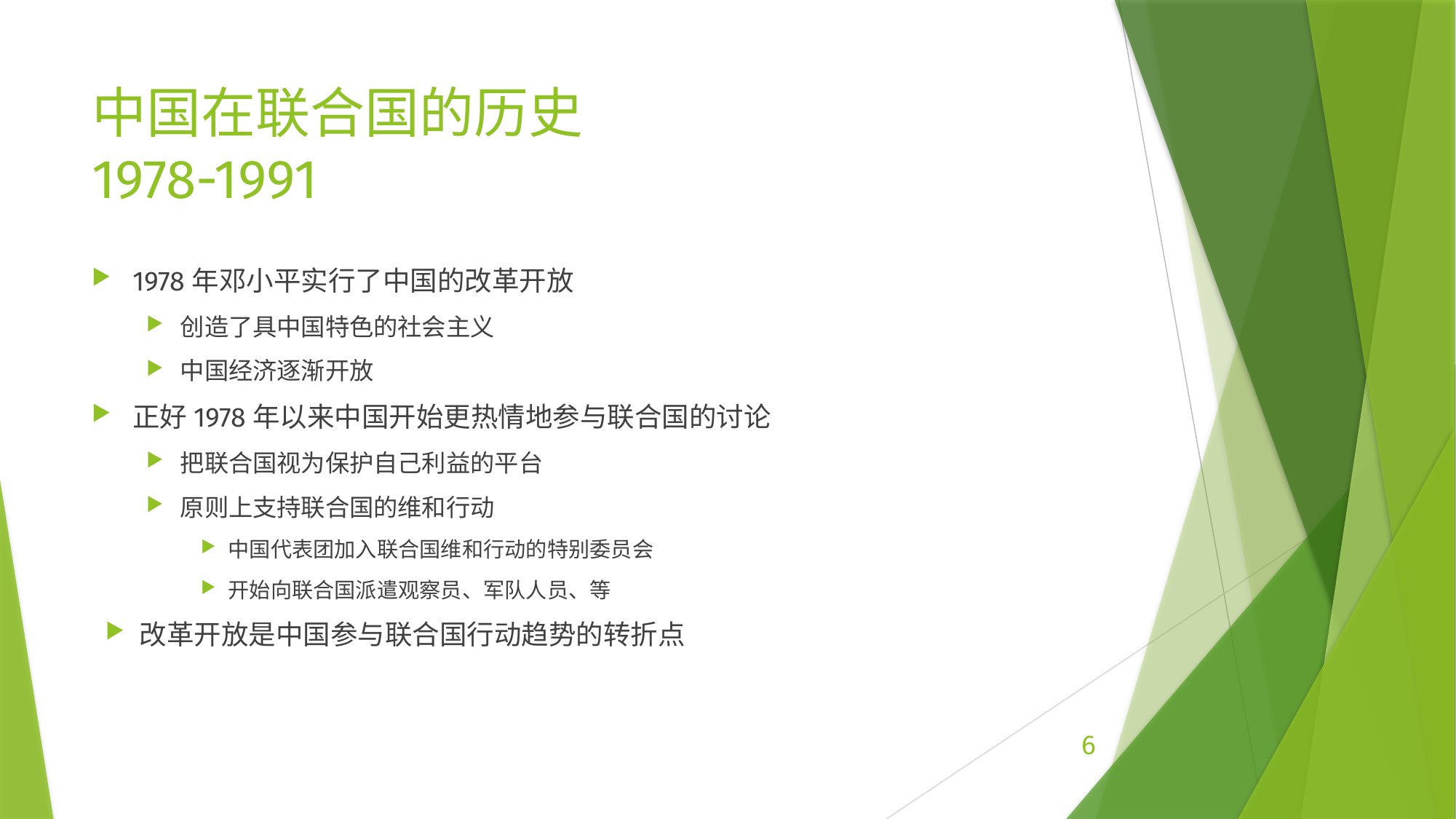

# 中国在联合国的历史 1978-1991
1978年邓小平实行了中国的改革开放
创造了具中国特色的社会主义
中国经济逐渐开放
正好1978年以来中国开始更热情地参与联合国的讨论
把联合国视为保护自己利益的平台
原则上支持联合国的维和行动
中国代表团加入联合国维和行动的特别委员会
开始向联合国派遣观察员、军队人员、等
改革开放是中国参与联合国行动趋势的转折点

6